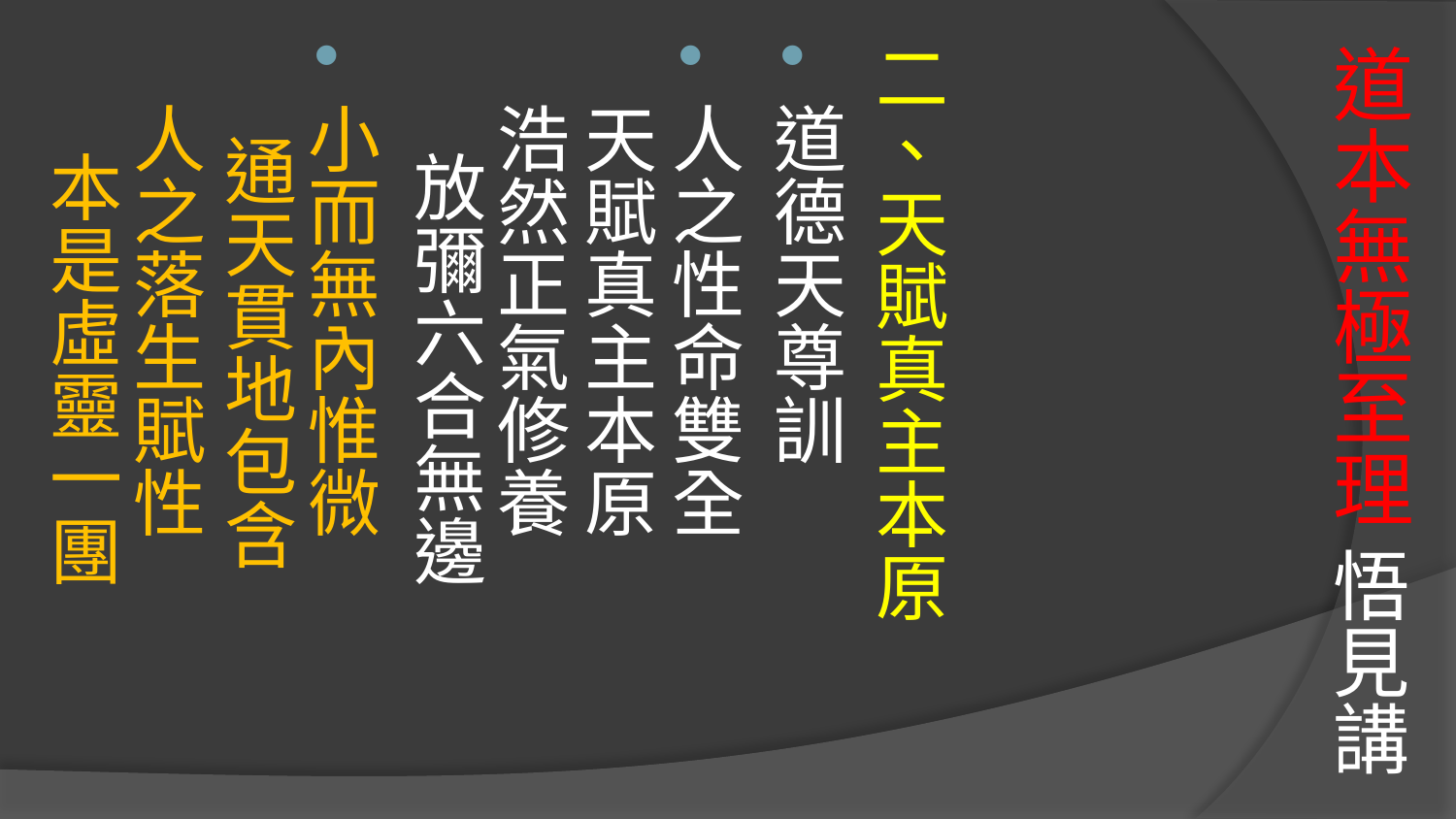

二、天賦真主本原
道德天尊訓
人之性命雙全　           天賦真主本原
浩然正氣修養　              放彌六合無邊
小而無內惟微　             通天貫地包含
人之落生賦性　              本是虛靈一團
# 道本無極至理 悟見講